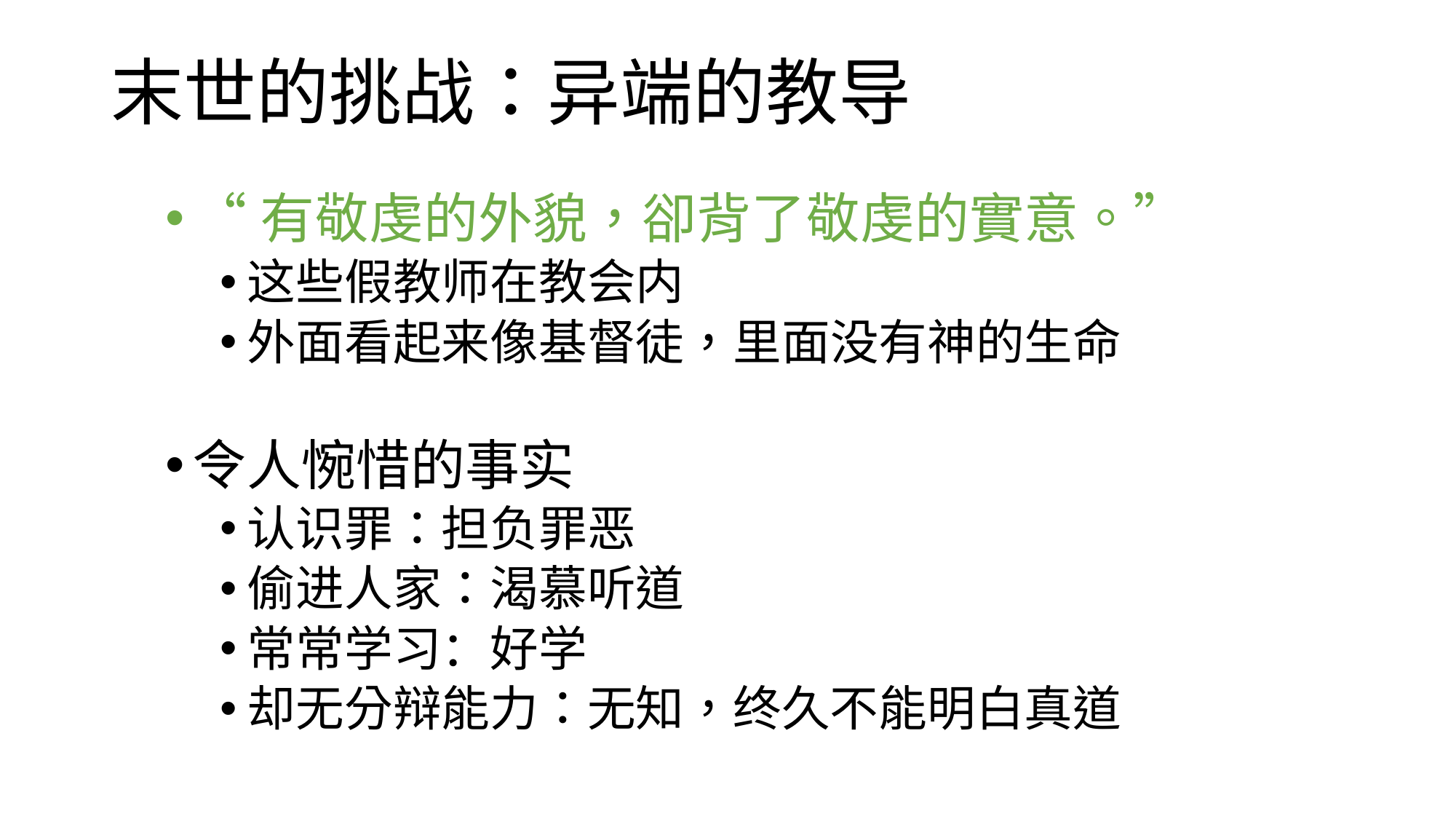

# 末世的挑战：异端的教导
“有敬虔的外貌，卻背了敬虔的實意。”
这些假教师在教会内
外面看起来像基督徒，里面没有神的生命

令人惋惜的事实
认识罪：担负罪恶
偷进人家：渴慕听道
常常学习：好学
却无分辩能力：无知，终久不能明白真道